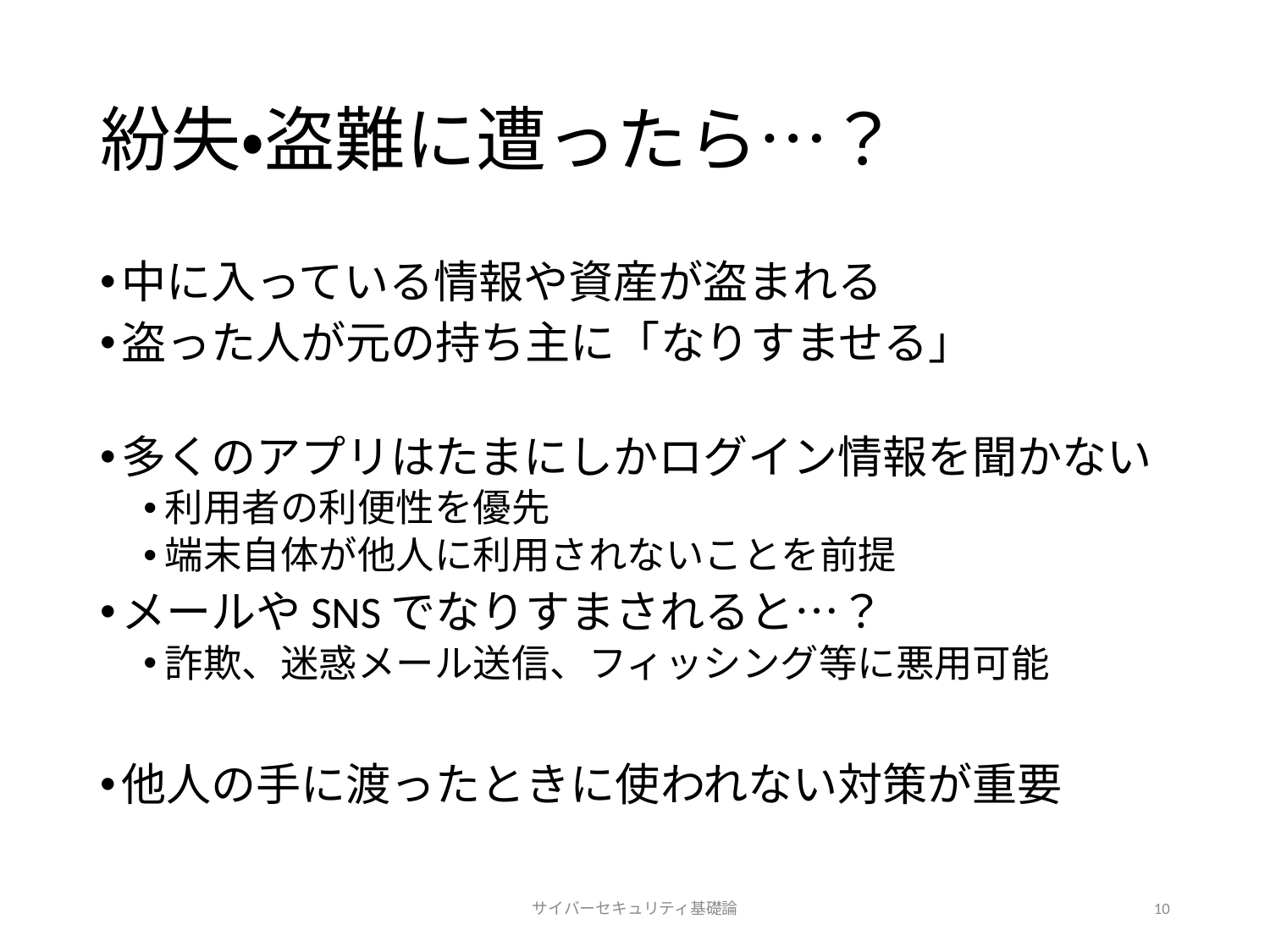

# 紛失・盗難に遭ったら…？
中に入っている情報や資産が盗まれる
盗った人が元の持ち主に「なりすませる」

多くのアプリはたまにしかログイン情報を聞かない
利用者の利便性を優先
端末自体が他人に利用されないことを前提
メールやSNSでなりすまされると…？
詐欺、迷惑メール送信、フィッシング等に悪用可能

他人の手に渡ったときに使われない対策が重要
サイバーセキュリティ基礎論
10